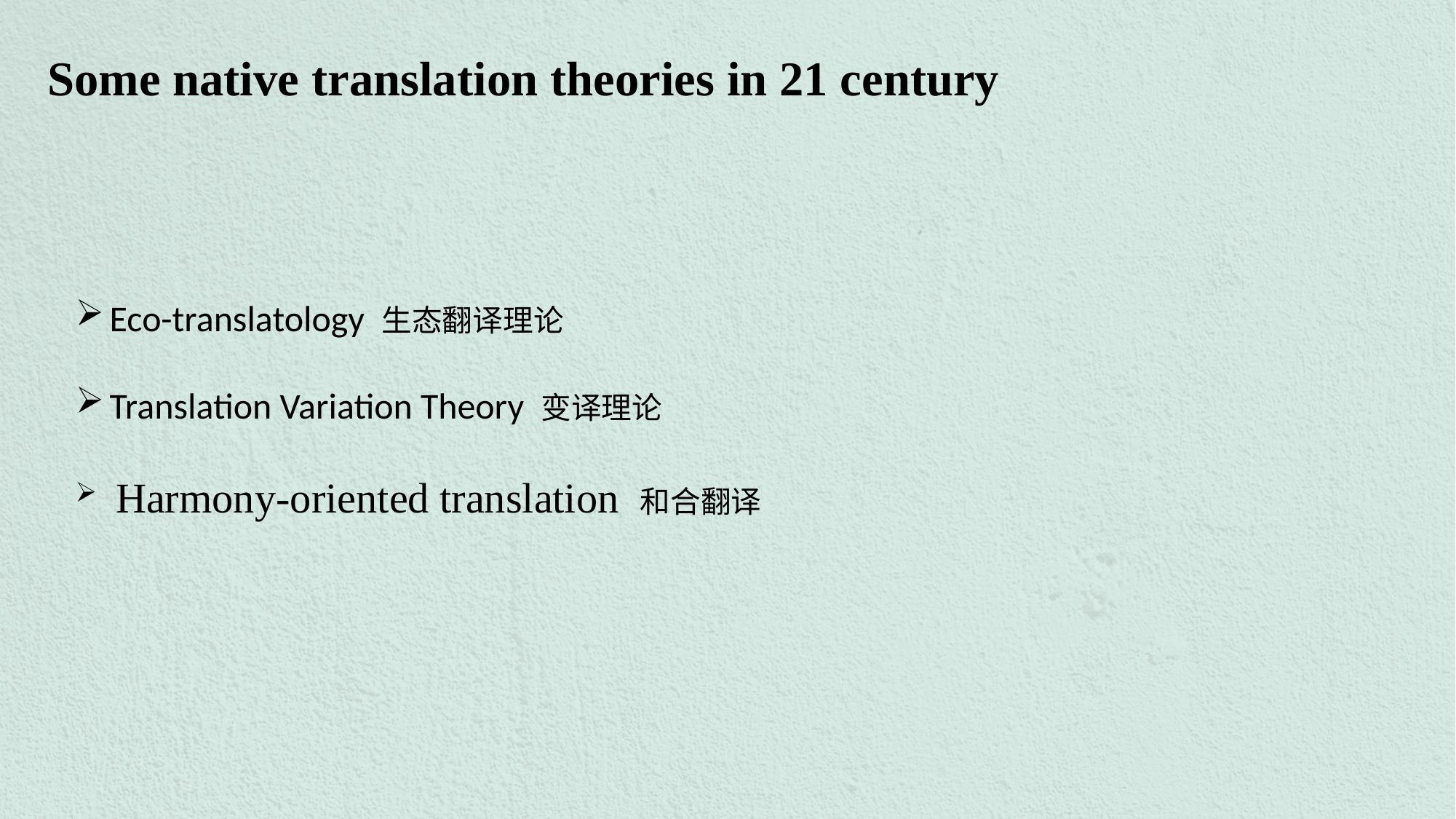

Some native translation theories in 21 century
Eco-translatology 生态翻译理论

Translation Variation Theory 变译理论

 Harmony-oriented translation 和合翻译